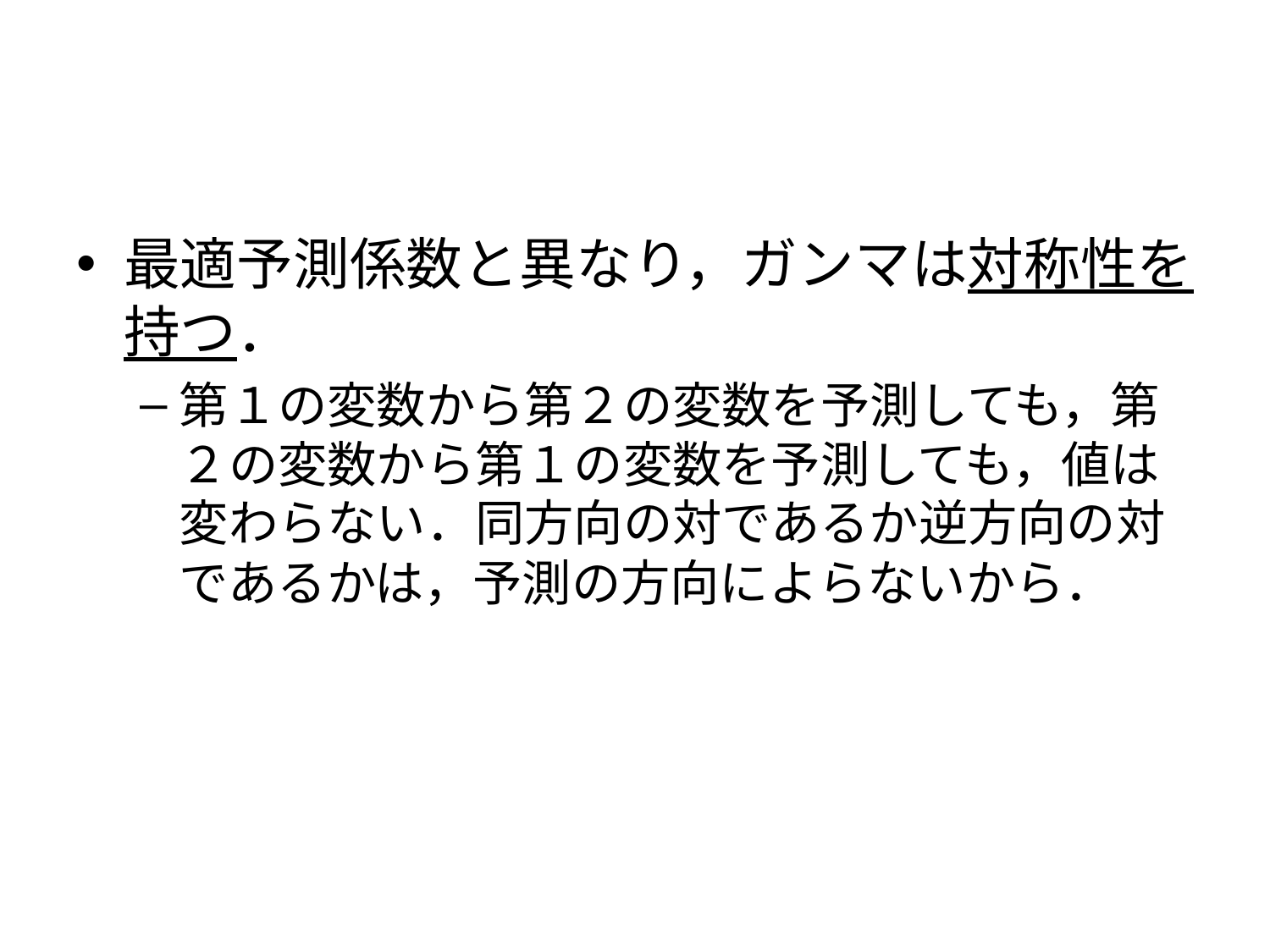

#
最適予測係数と異なり，ガンマは対称性を持つ．
第１の変数から第２の変数を予測しても，第２の変数から第１の変数を予測しても，値は変わらない．同方向の対であるか逆方向の対であるかは，予測の方向によらないから．